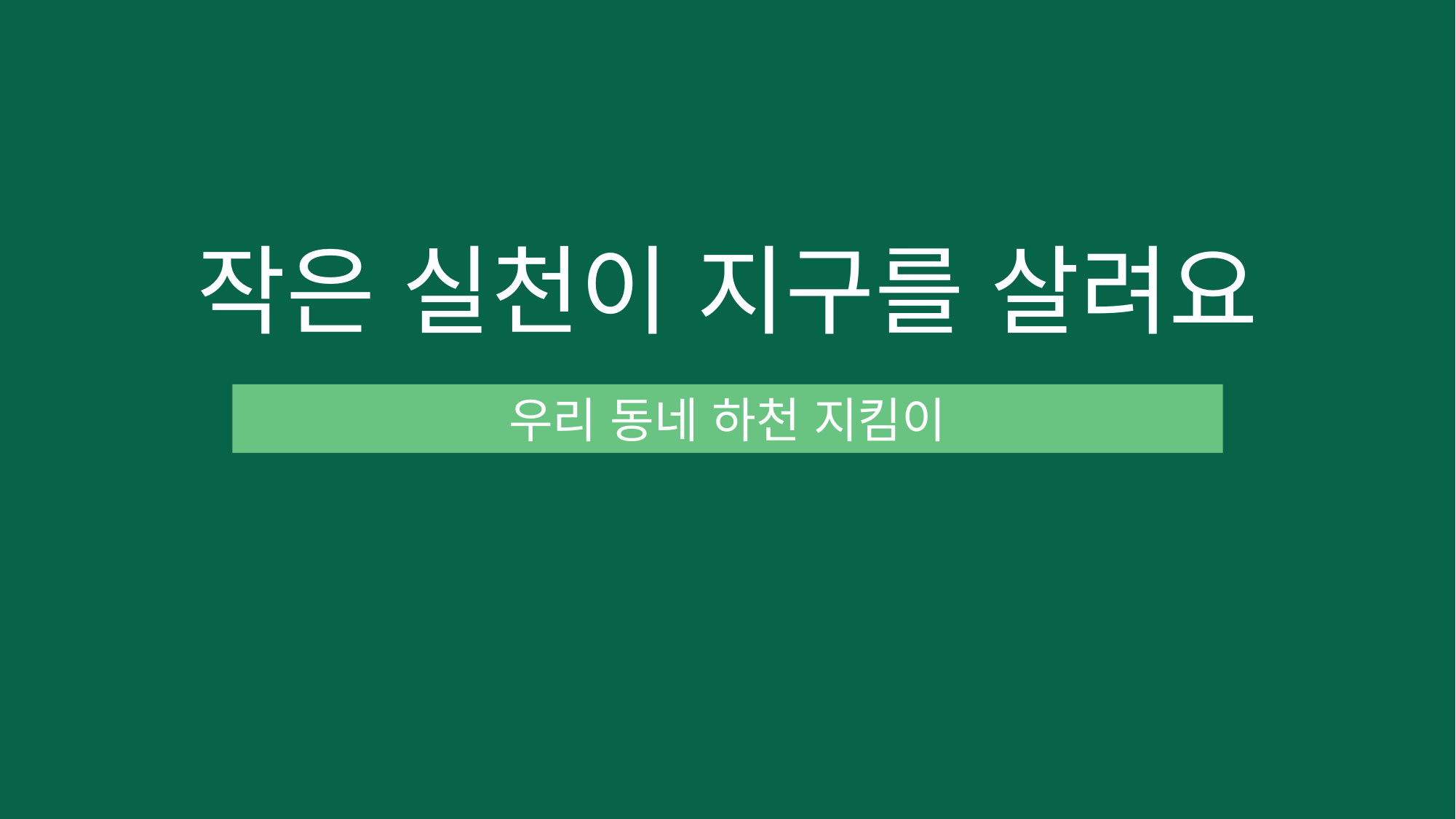

# 작은 실천이 지구를 살려요
우리 동네 하천 지킴이